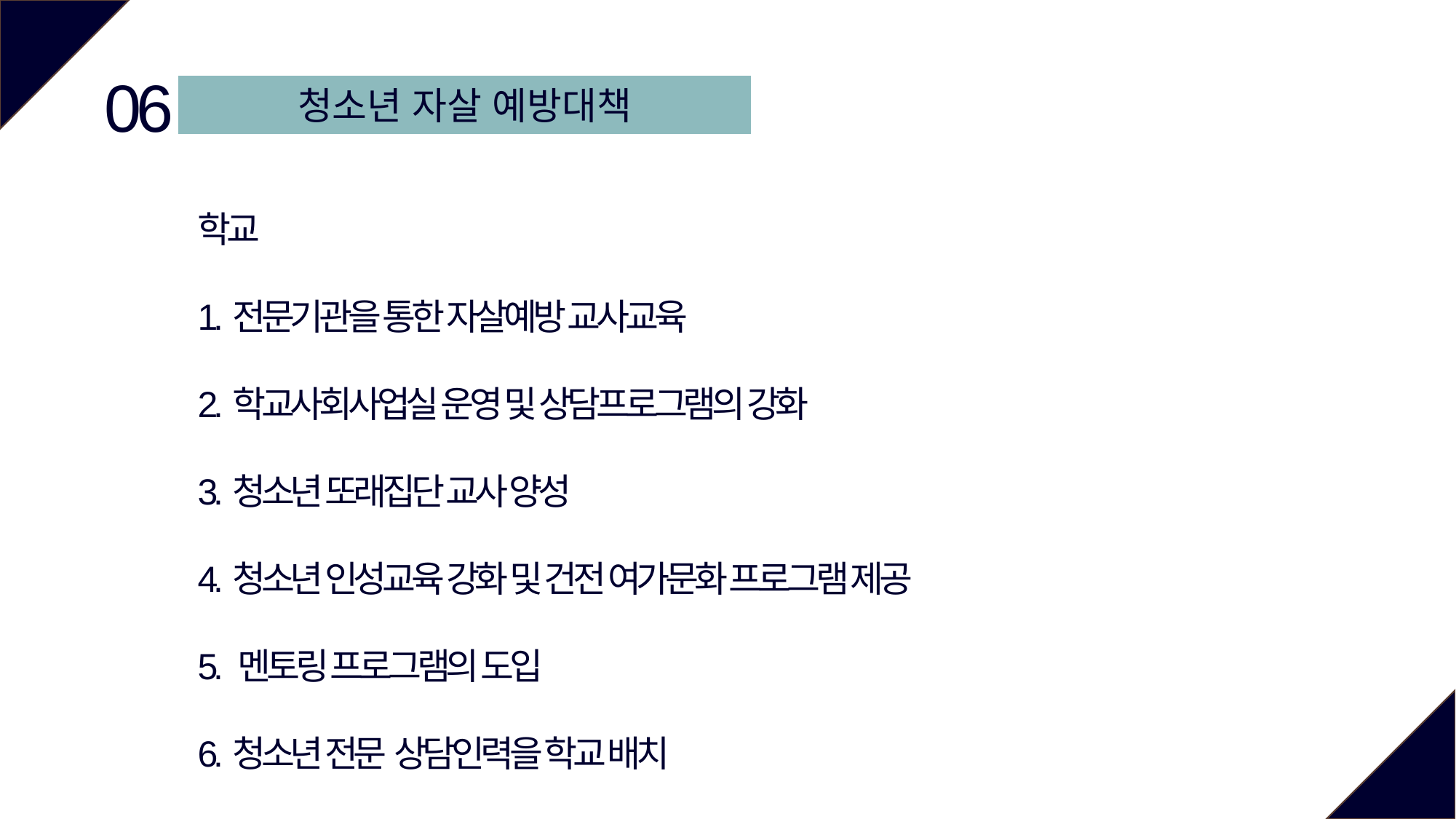

06
청소년 자살 예방대책
학교

1.전문기관을 통한 자살예방 교사교육

2.학교사회사업실 운영 및 상담프로그램의 강화

3.청소년 또래집단 교사 양성

4.청소년 인성교육 강화 및 건전 여가문화 프로그램 제공

5. 멘토링 프로그램의 도입

6.청소년 전문  상담인력을 학교 배치